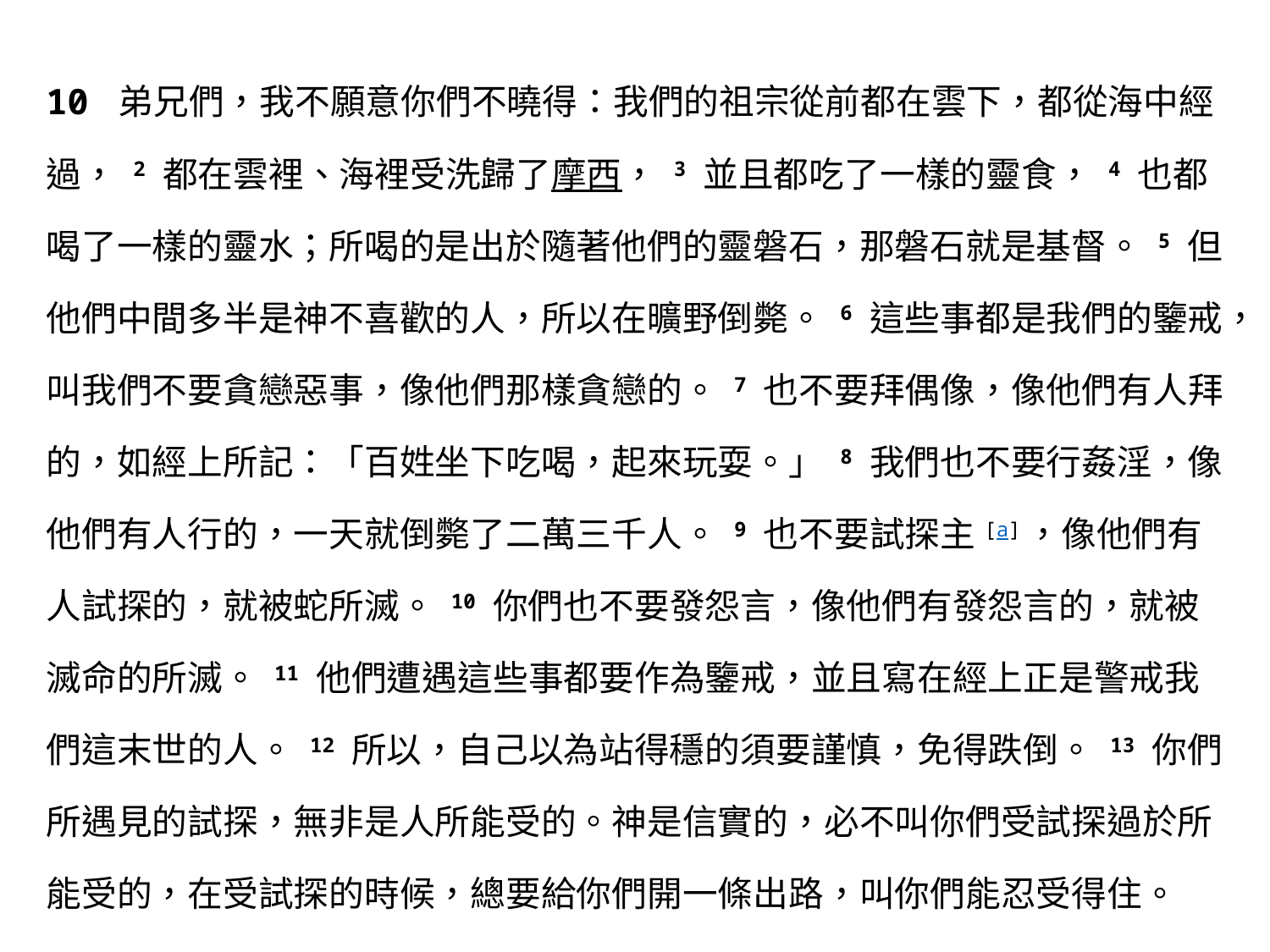

10 弟兄們，我不願意你們不曉得：我們的祖宗從前都在雲下，都從海中經過， 2 都在雲裡、海裡受洗歸了摩西， 3 並且都吃了一樣的靈食， 4 也都喝了一樣的靈水；所喝的是出於隨著他們的靈磐石，那磐石就是基督。 5 但他們中間多半是神不喜歡的人，所以在曠野倒斃。 6 這些事都是我們的鑒戒，叫我們不要貪戀惡事，像他們那樣貪戀的。 7 也不要拜偶像，像他們有人拜的，如經上所記：「百姓坐下吃喝，起來玩耍。」 8 我們也不要行姦淫，像他們有人行的，一天就倒斃了二萬三千人。 9 也不要試探主[a]，像他們有人試探的，就被蛇所滅。 10 你們也不要發怨言，像他們有發怨言的，就被滅命的所滅。 11 他們遭遇這些事都要作為鑒戒，並且寫在經上正是警戒我們這末世的人。 12 所以，自己以為站得穩的須要謹慎，免得跌倒。 13 你們所遇見的試探，無非是人所能受的。神是信實的，必不叫你們受試探過於所能受的，在受試探的時候，總要給你們開一條出路，叫你們能忍受得住。